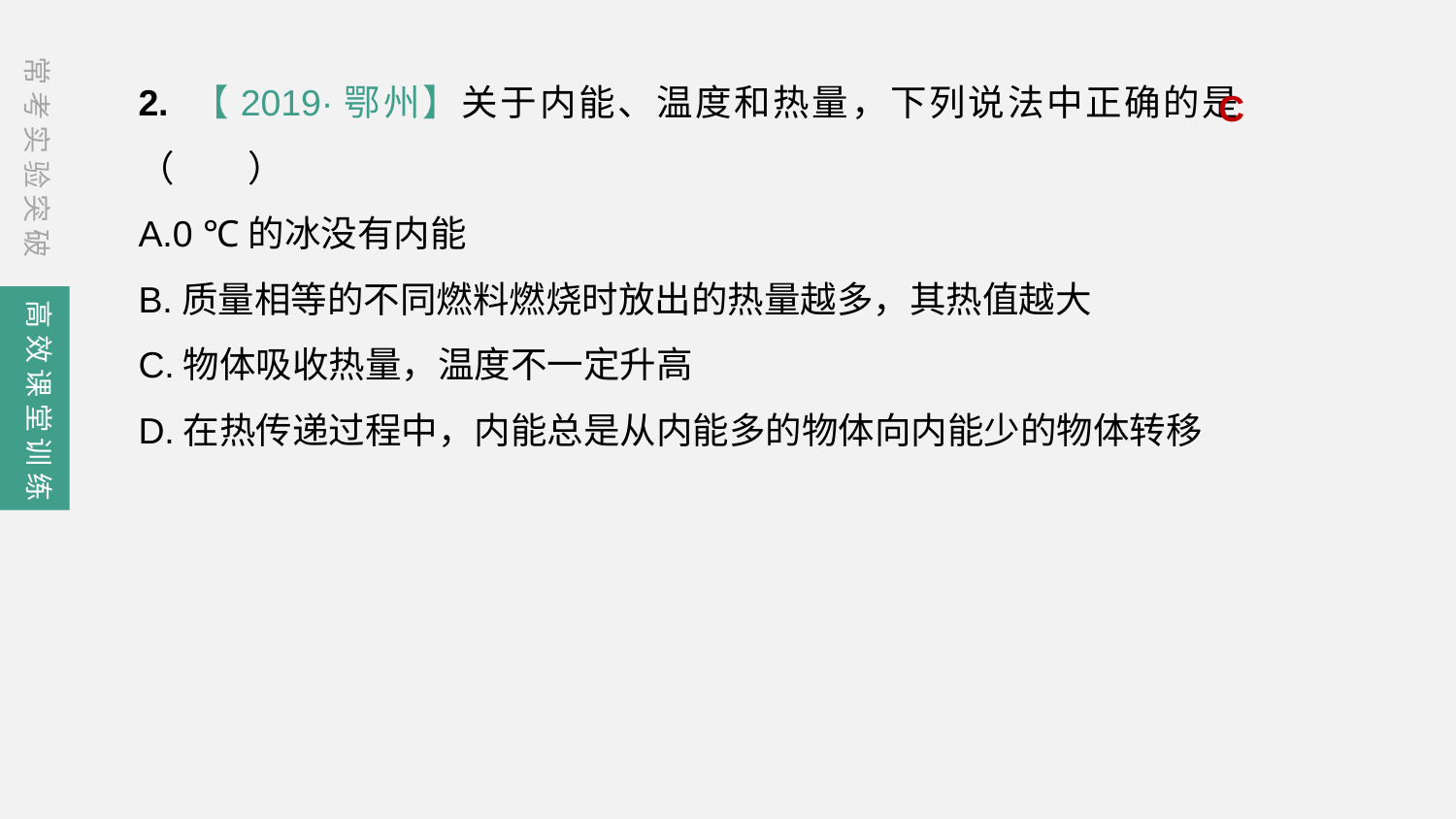

常考实验突破
2. 【2019·鄂州】关于内能、温度和热量，下列说法中正确的是	（　　）
A.0 ℃的冰没有内能
B.质量相等的不同燃料燃烧时放出的热量越多，其热值越大
C.物体吸收热量，温度不一定升高
D.在热传递过程中，内能总是从内能多的物体向内能少的物体转移

C

高效课堂训练